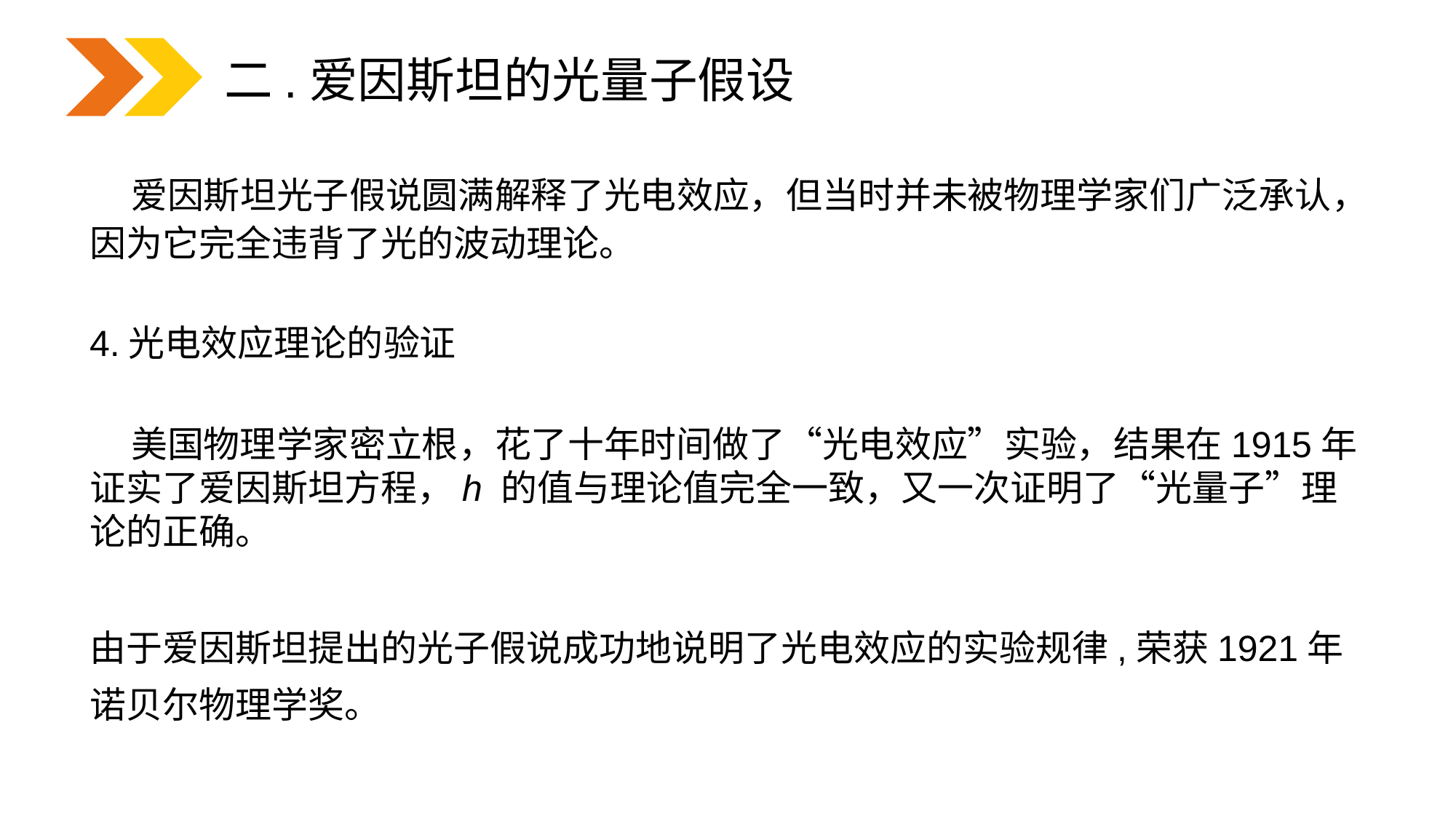

二.爱因斯坦的光量子假设
    爱因斯坦光子假说圆满解释了光电效应，但当时并未被物理学家们广泛承认，因为它完全违背了光的波动理论。
4.光电效应理论的验证
    美国物理学家密立根，花了十年时间做了“光电效应”实验，结果在1915年证实了爱因斯坦方程，h 的值与理论值完全一致，又一次证明了“光量子”理论的正确。
由于爱因斯坦提出的光子假说成功地说明了光电效应的实验规律,荣获1921年诺贝尔物理学奖。